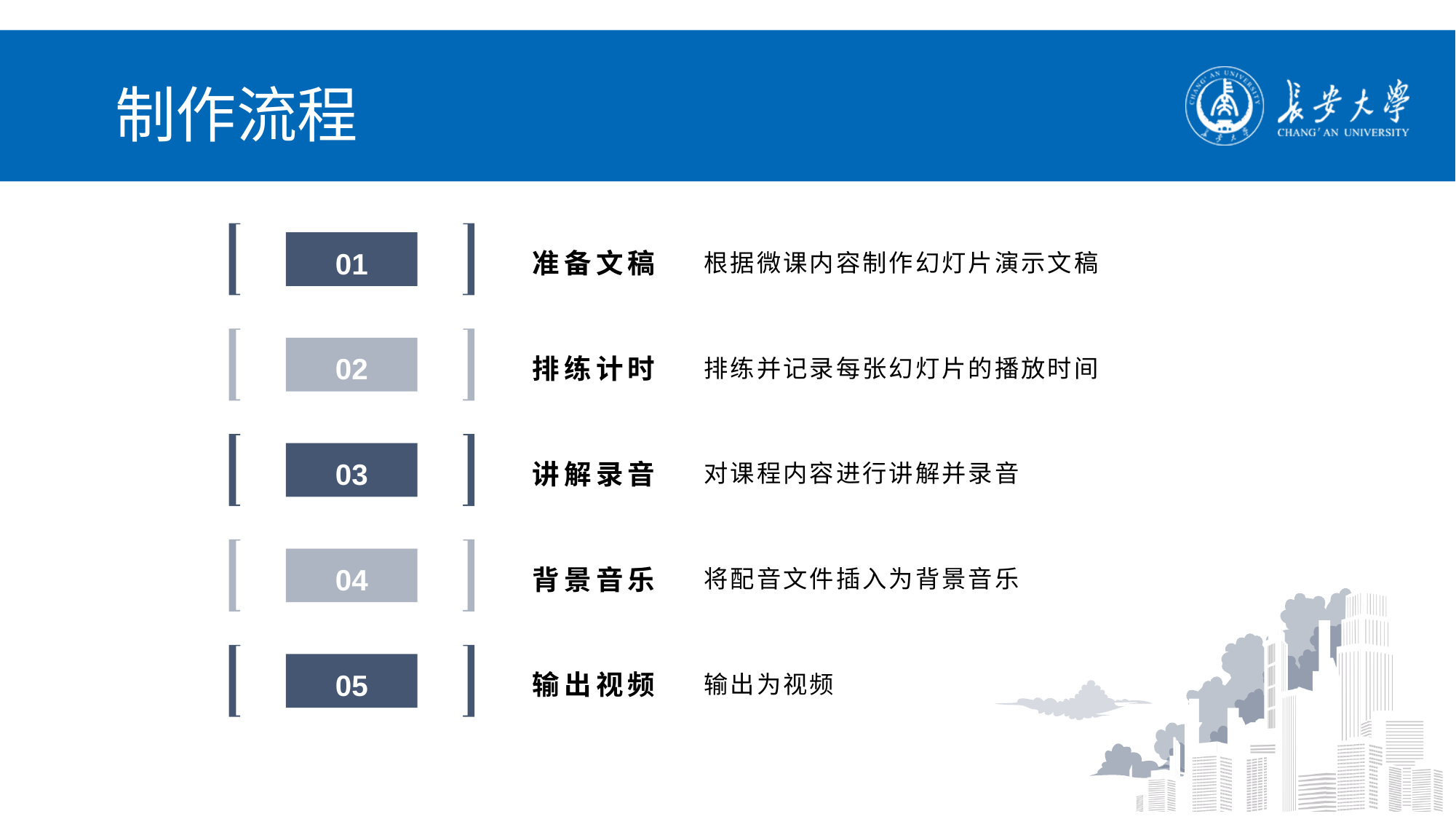

# 制作流程

准备文稿
根据微课内容制作幻灯片演示文稿
01

排练计时
排练并记录每张幻灯片的播放时间
02

讲解录音
对课程内容进行讲解并录音
03

背景音乐
将配音文件插入为背景音乐
04

输出视频
输出为视频
05